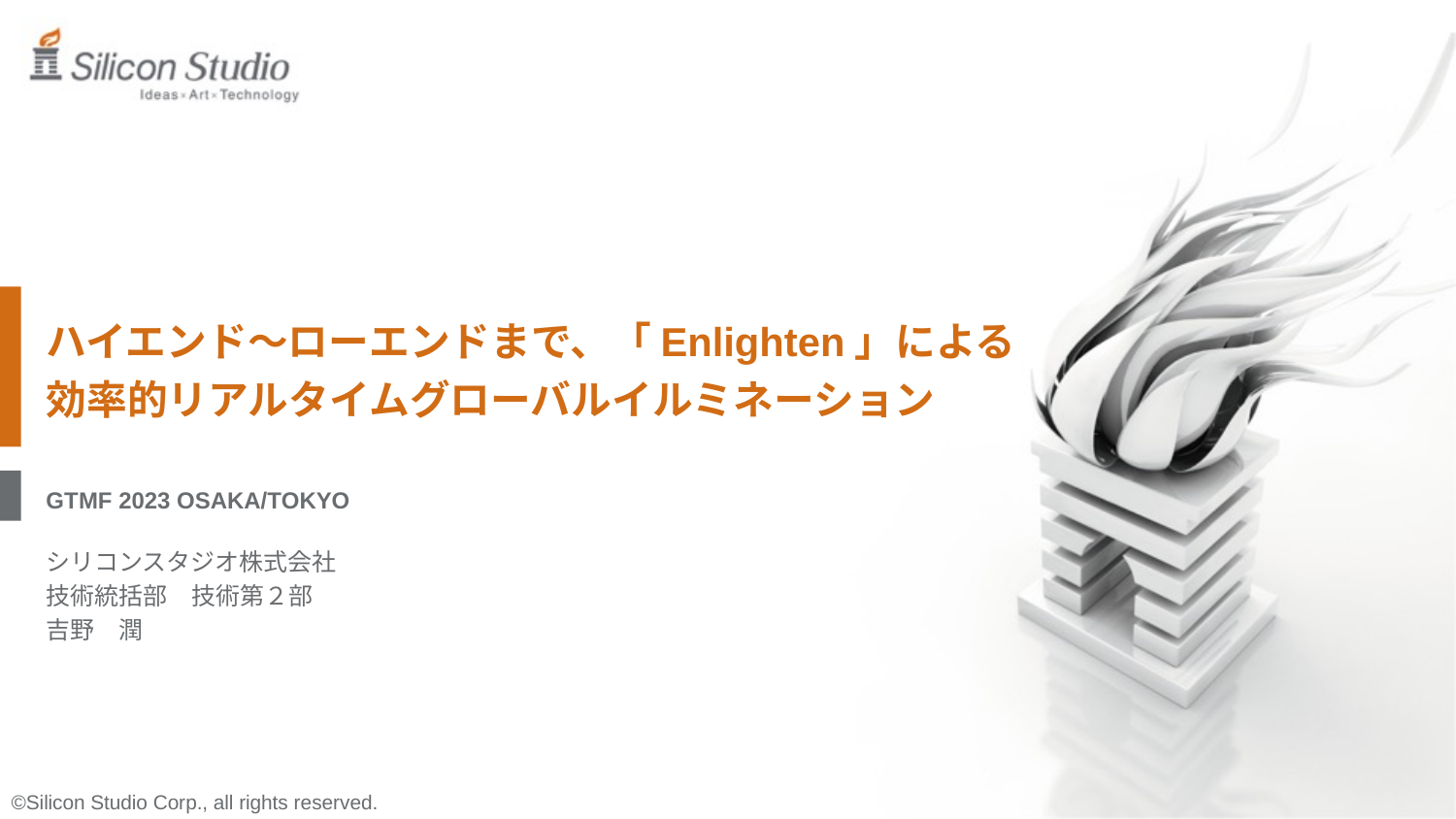

# ハイエンド〜ローエンドまで、「Enlighten」による効率的リアルタイムグローバルイルミネーション
GTMF 2023 OSAKA/TOKYO
シリコンスタジオ株式会社
技術統括部　技術第２部
吉野　潤